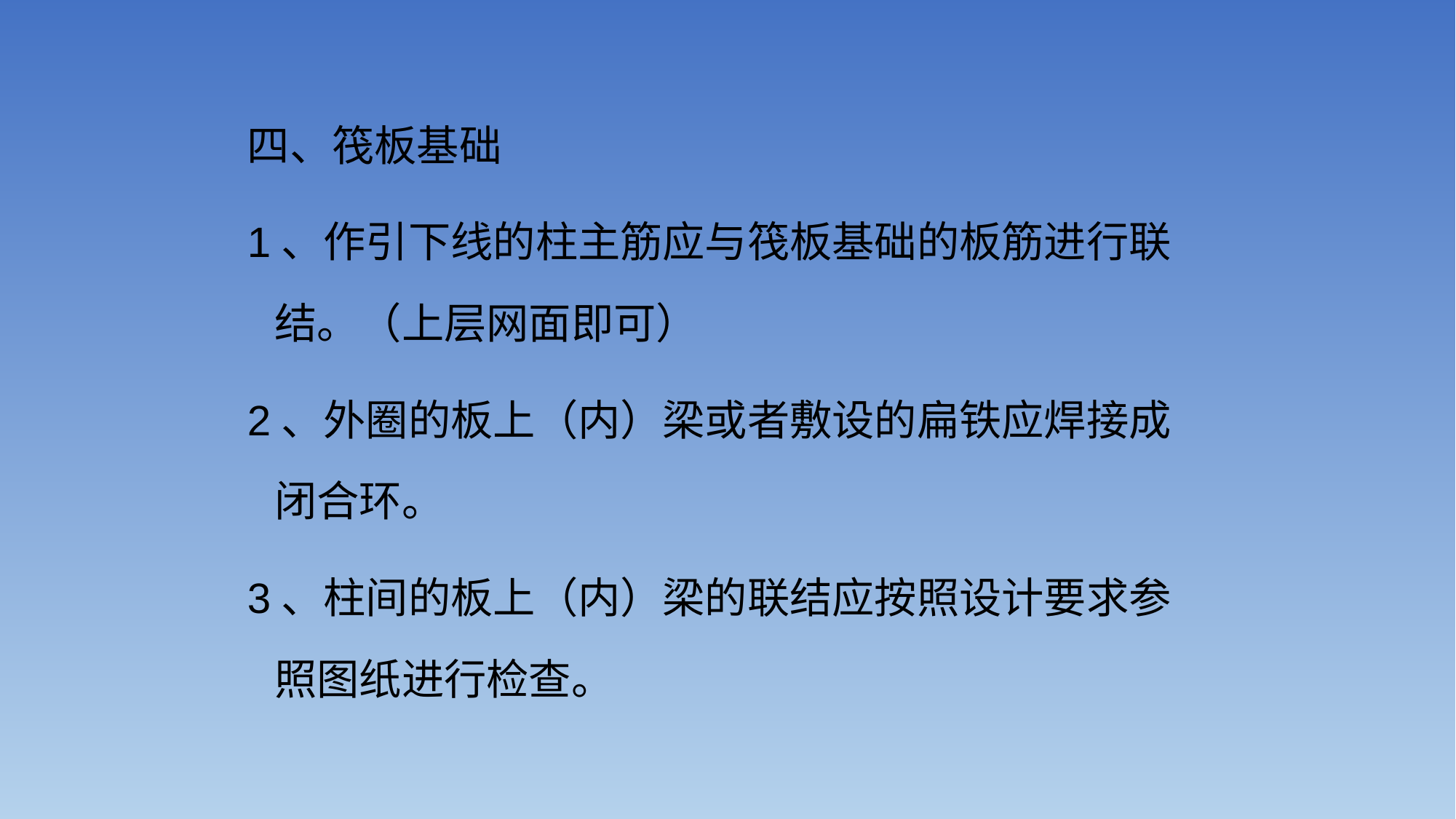

四、筏板基础
1、作引下线的柱主筋应与筏板基础的板筋进行联结。（上层网面即可）
2、外圈的板上（内）梁或者敷设的扁铁应焊接成闭合环。
3、柱间的板上（内）梁的联结应按照设计要求参照图纸进行检查。